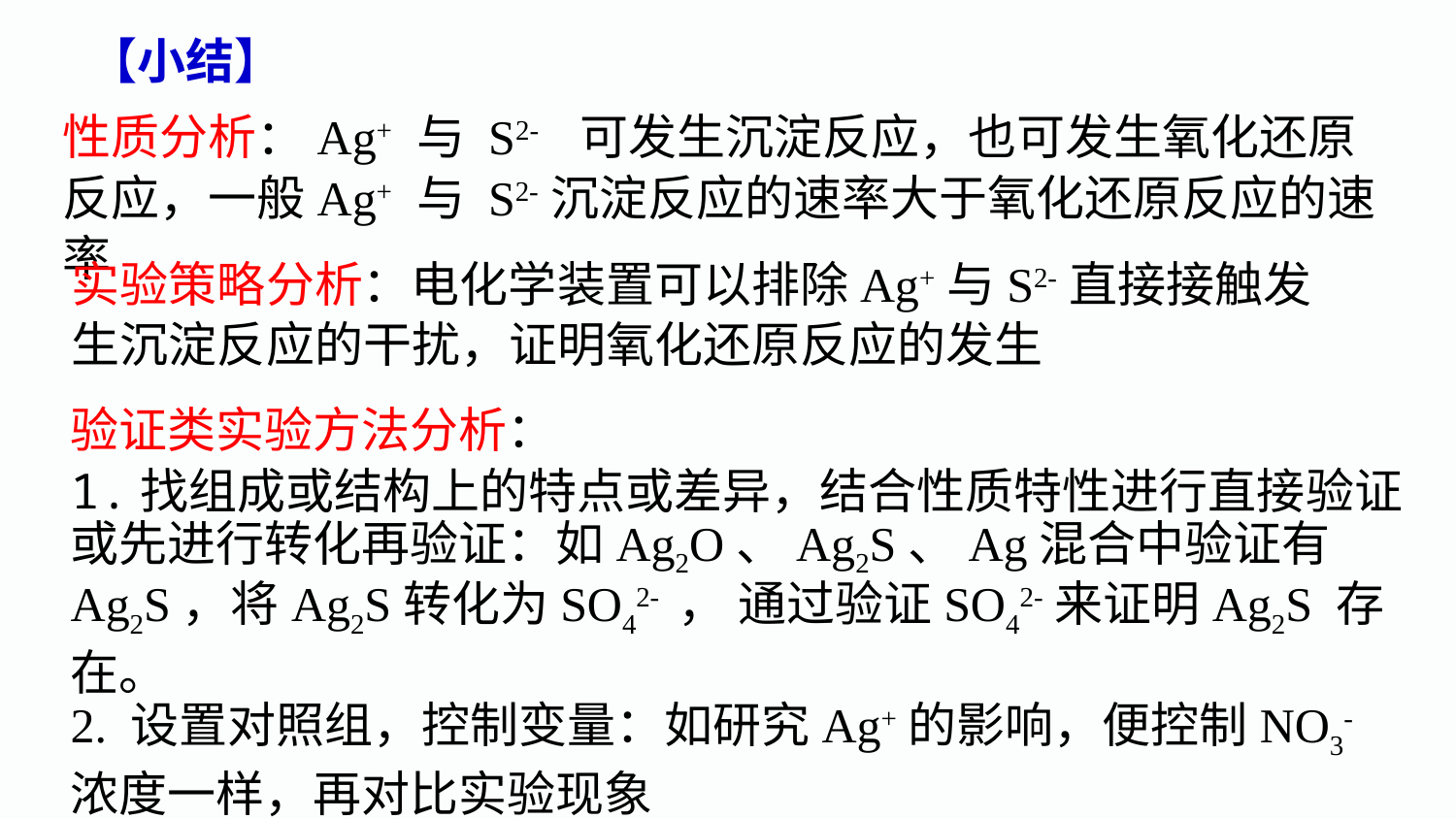

【小结】
性质分析：Ag+ 与 S2- 可发生沉淀反应，也可发生氧化还原反应，一般Ag+ 与 S2-沉淀反应的速率大于氧化还原反应的速率
实验策略分析：电化学装置可以排除Ag+与S2-直接接触发生沉淀反应的干扰，证明氧化还原反应的发生
验证类实验方法分析：
1.找组成或结构上的特点或差异，结合性质特性进行直接验证或先进行转化再验证：如Ag2O、Ag2S、Ag混合中验证有Ag2S，将Ag2S转化为SO42- ， 通过验证SO42-来证明Ag2S 存在。
2. 设置对照组，控制变量：如研究Ag+的影响，便控制NO3-浓度一样，再对比实验现象